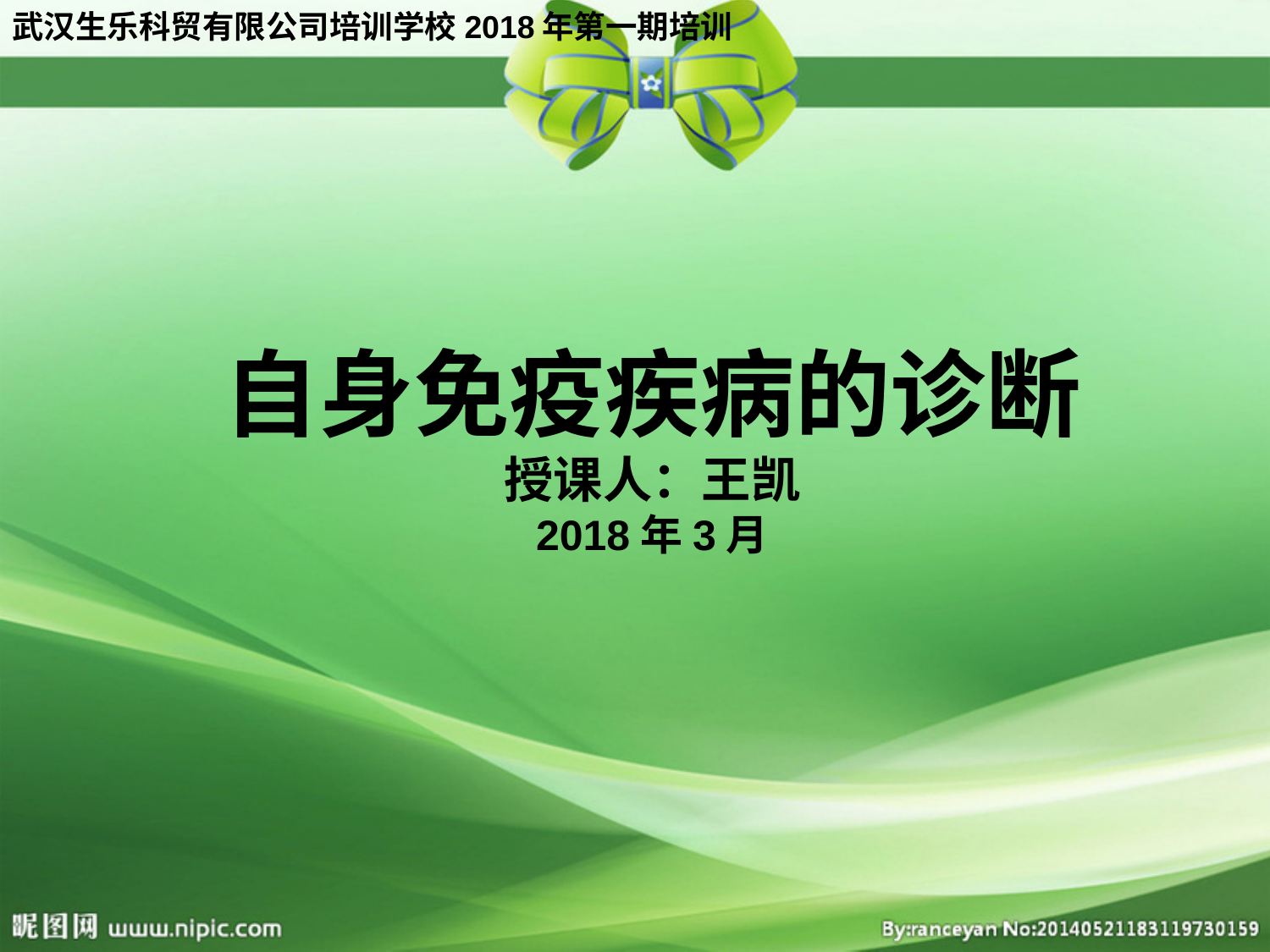

武汉生乐科贸有限公司培训学校2018年第一期培训
自身免疫疾病的诊断
授课人：王凯
2018年3月